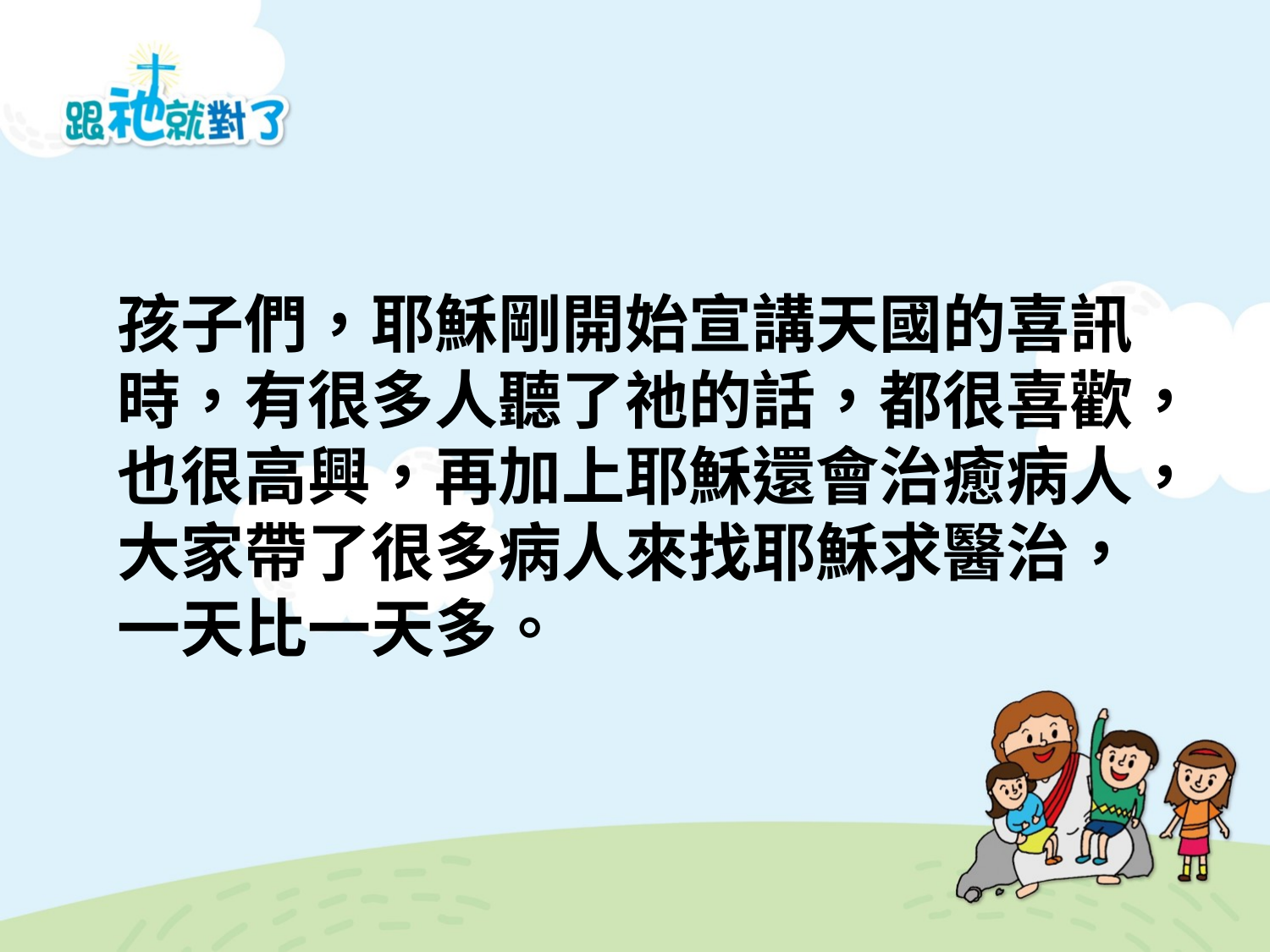

孩子們，耶穌剛開始宣講天國的喜訊時，有很多人聽了祂的話，都很喜歡，也很高興，再加上耶穌還會治癒病人，大家帶了很多病人來找耶穌求醫治，一天比一天多。